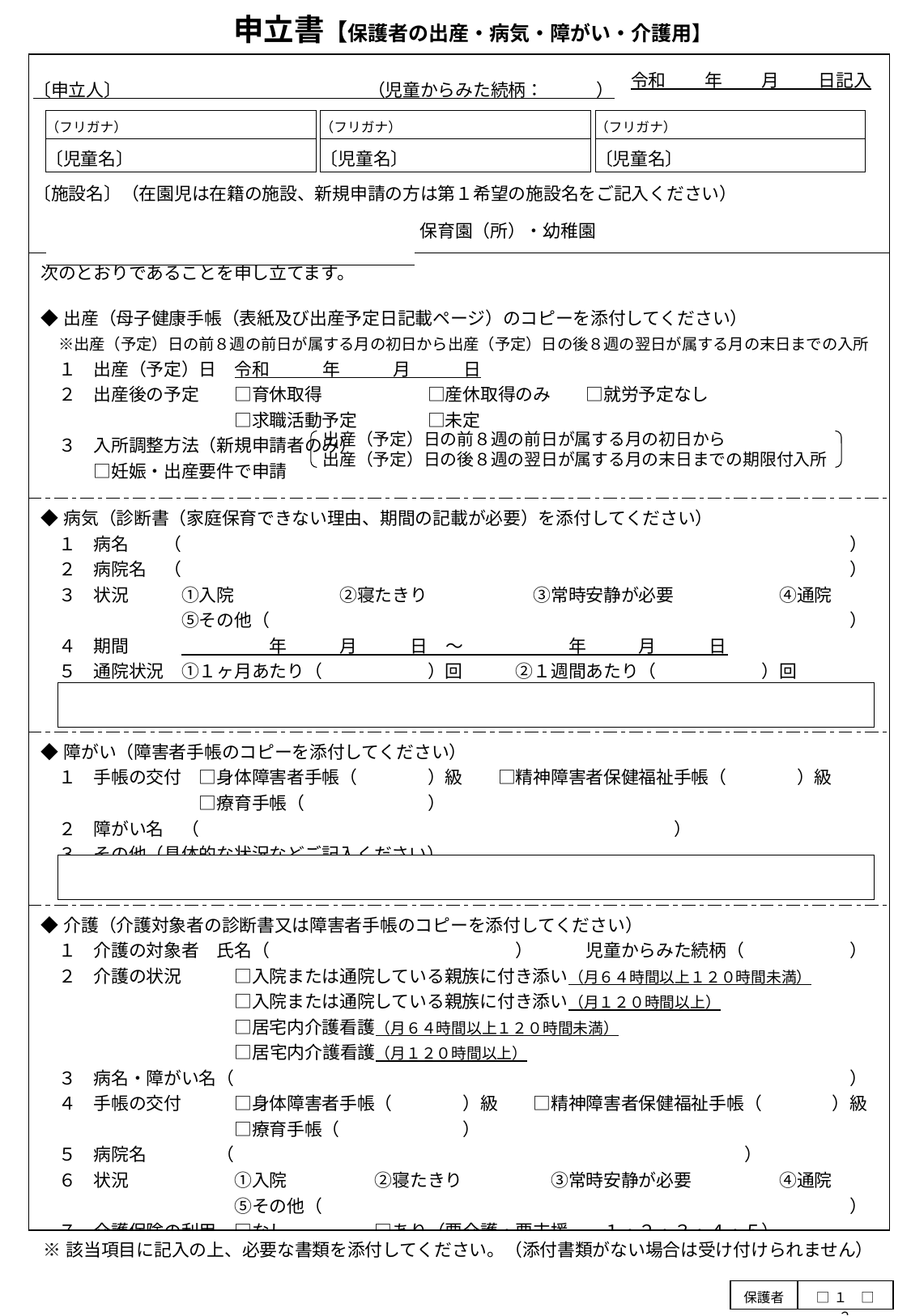

申立書【保護者の出産・病気・障がい・介護用】
| 〔申立人〕　　　　　　　　　　　　　　（児童からみた続柄：　　　） 〔施設名〕（在園児は在籍の施設、新規申請の方は第１希望の施設名をご記入ください） |
| --- |
| 次のとおりであることを申し立てます。 ◆出産（母子健康手帳（表紙及び出産予定日記載ページ）のコピーを添付してください） 　※出産（予定）日の前８週の前日が属する月の初日から出産（予定）日の後８週の翌日が属する月の末日までの入所 　１　出産（予定）日　令和　　　年　　　月　　　日 　２　出産後の予定　　□育休取得　　　　　　□産休取得のみ　　□就労予定なし　 　　　　　　　　　　　□求職活動予定　　　　□未定 　３　入所調整方法（新規申請者のみ） 　　　□妊娠・出産要件で申請 　　　 　　　□妊娠・出産要件以外での申請 （就労要件(育休中)の場合のみ　□復職予定有　□復職予定無） |
| ◆病気（診断書（家庭保育できない理由、期間の記載が必要）を添付してください） 　１　病名　　（　　　　　　　　　　　　　　　　　　　　　　　　　　　　　　　　　　　　　　） 　２　病院名　（　　　　　　　　　　　　　　　　　　　　　　　　　　　　　　　　　　　　　　） 　３　状況　　　①入院　　　　　　②寝たきり　　　　　　③常時安静が必要　　　　　　④通院 　　　　　　　　⑤その他（　　　　　　　　　　　　　　　　　　　　　　　　　　　　　　　　　） 　４　期間　　　　　　　　年　　　月　　　日　～　　　　　　年　　　月　　　日 　５　通院状況　①１ヶ月あたり（　　　　　　）回　　　②１週間あたり（　　　　　　）回 　６　その他（具体的な状況などご記入ください） |
| ◆障がい（障害者手帳のコピーを添付してください） 　１　手帳の交付　□身体障害者手帳（　　　　）級　　□精神障害者保健福祉手帳（　　　　）級 　　　　　　　　　□療育手帳（　　　　　　　） 　２　障がい名　（　　　　　　　　　　　　　　　　　　　　　　　　　　　） 　３　その他（具体的な状況などご記入ください） |
| ◆介護（介護対象者の診断書又は障害者手帳のコピーを添付してください） 　１　介護の対象者　氏名（　　　　　　　　　　　　　　）　　　児童からみた続柄（　　　　　　） 　２　介護の状況　　　□入院または通院している親族に付き添い（月６４時間以上１２０時間未満） 　　　　　　　　　　　□入院または通院している親族に付き添い（月１２０時間以上） 　　　　　　　　　　　□居宅内介護看護（月６４時間以上１２０時間未満） 　　　　　　　　　　　□居宅内介護看護（月１２０時間以上） 　３　病名・障がい名（　　　　　　　　　　　　　　　　　　　　　　　　　　　　　　　　　　　） 　４　手帳の交付　　　□身体障害者手帳（　　　　）級　　□精神障害者保健福祉手帳（　　　　）級 　　　　　　　　　　　□療育手帳（　　　　　　　） 　５　病院名　　　　（　　　　　　　　　　　　　　　　　　　　　　　　　　　　　） 　６　状況　　　　　　①入院　　　　　②寝たきり　　　　　③常時安静が必要　　　　　④通院 　　　　　　　　　　　⑤その他（　　　　　　　　　　　　　　　　　　　　　　　　　　　　　　） 　７　介護保険の利用　□なし　　　　　□あり（要介護・要支援　　１・２・３・４・５） 　８　期間　　　　　　　　　　　年　　　月　　　日　～　　　　　　年　　　月　　　日 |
| ※該当項目に記入の上、必要な書類を添付してください。（添付書類がない場合は受け付けられません） |
令和　　 年　　 月　　 日記入
| （フリガナ） |
| --- |
| 〔児童名〕 |
| （フリガナ） |
| --- |
| 〔児童名〕 |
| （フリガナ） |
| --- |
| 〔児童名〕 |
|  |
| --- |
保育園（所）・幼稚園
出産（予定）日の前８週の前日が属する月の初日から
出産（予定）日の後８週の翌日が属する月の末日までの期限付入所

|  |
| --- |
|  |
| --- |
| 保護者 | □１　□２ |
| --- | --- |